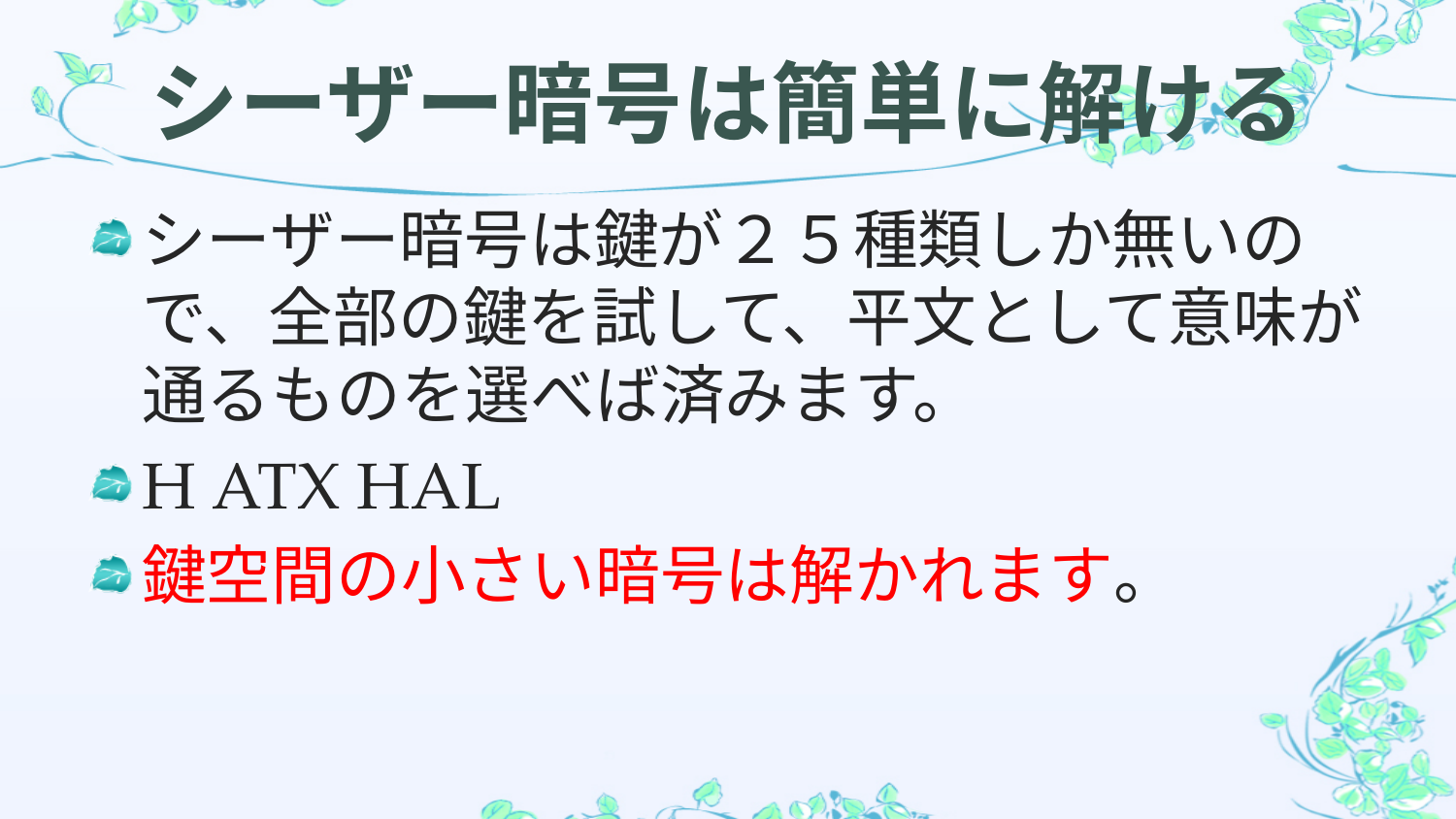

# シーザー暗号は簡単に解ける
シーザー暗号は鍵が２５種類しか無いので、全部の鍵を試して、平文として意味が通るものを選べば済みます。
H ATX HAL
鍵空間の小さい暗号は解かれます。